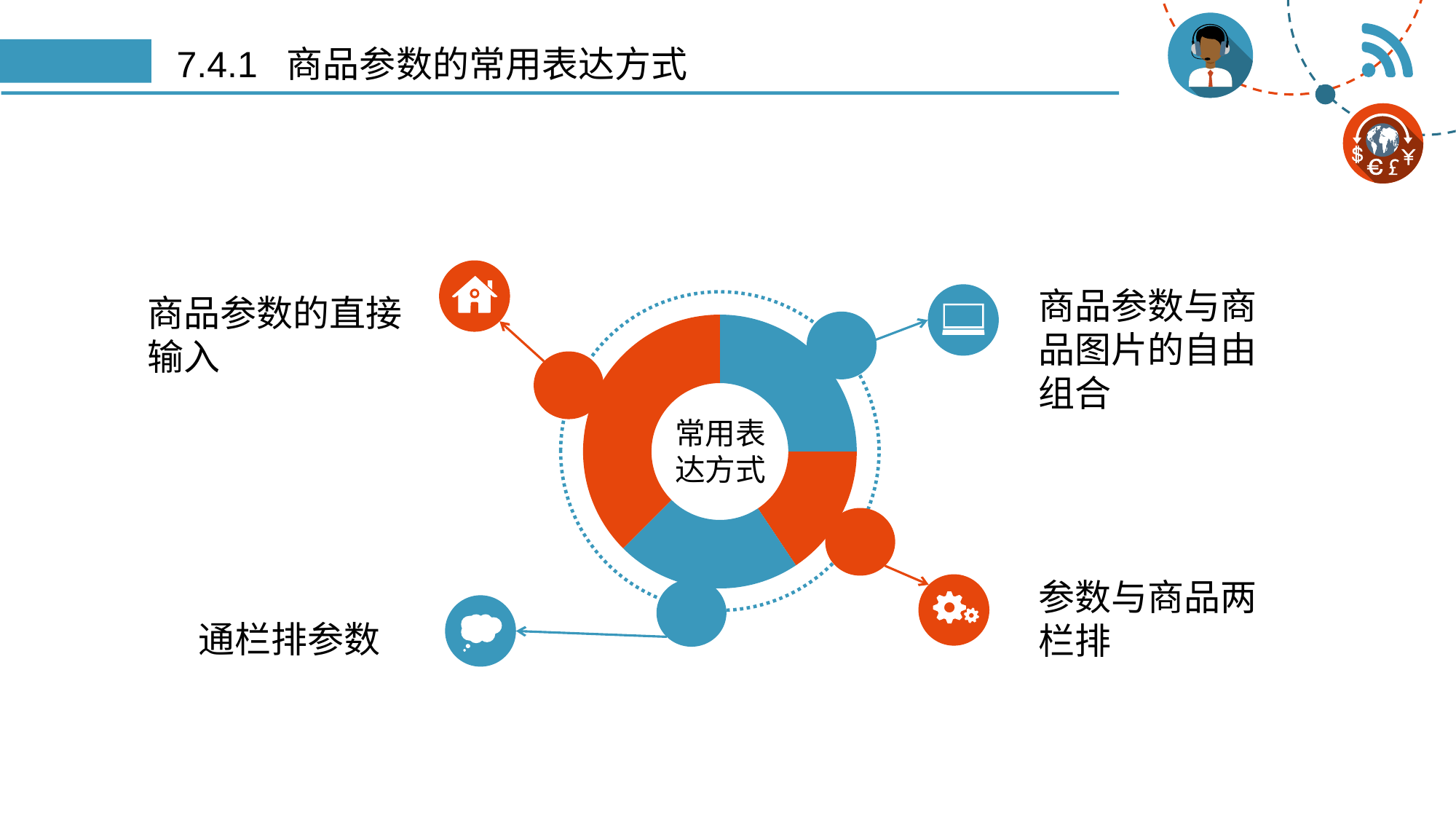

# 7.4.1  商品参数的常用表达方式

商品参数与商品图片的自由组合

商品参数的直接输入

### Chart

| Category | Sales |
|---|---|
| 1st Qtr | 8.0 |
| 2nd Qtr | 5.0 |
| 3rd Qtr | 7.0 |
| 4th Qtr | 12.0 |
常用表达方式

参数与商品两栏排

通栏排参数